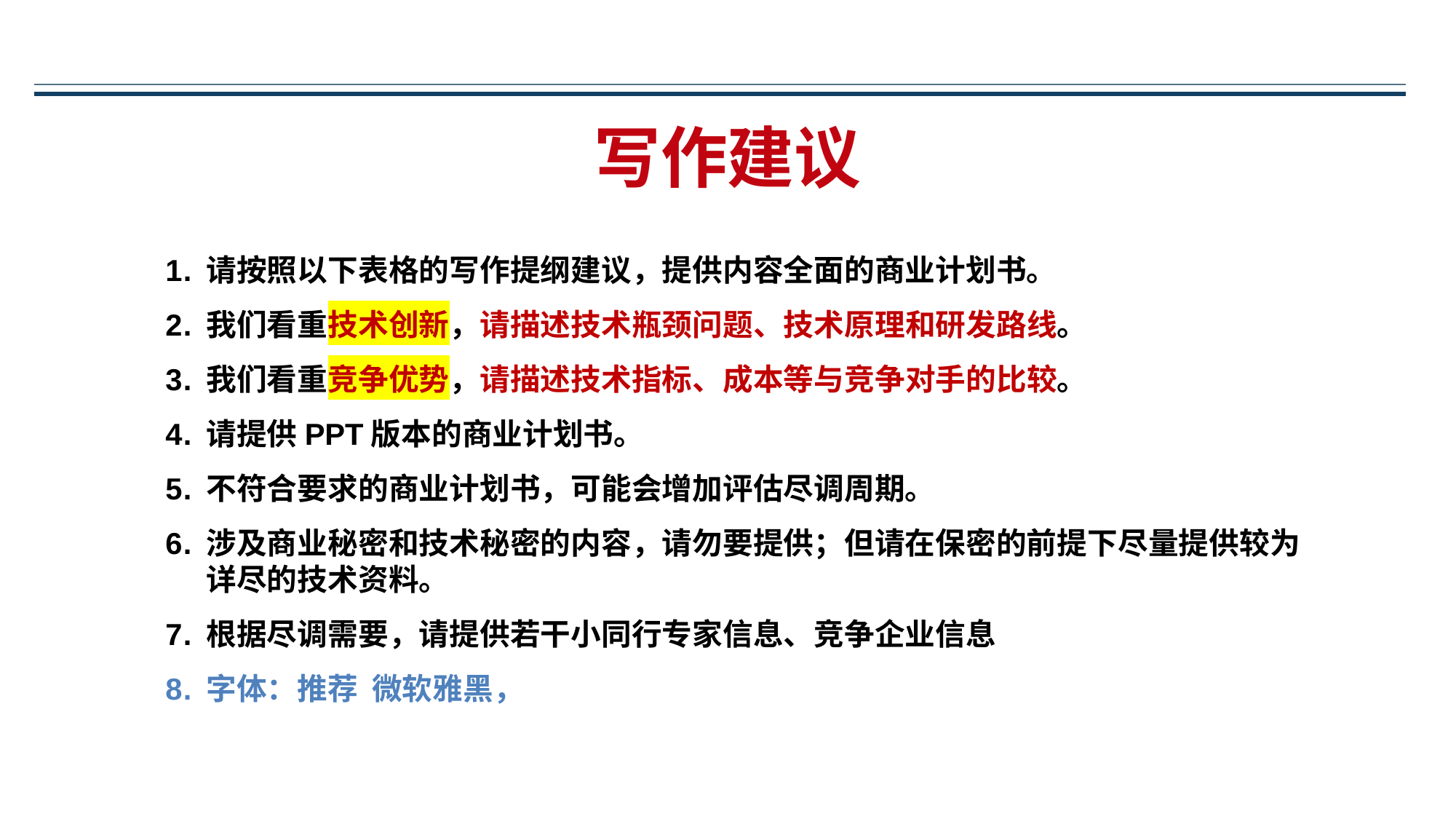

写作建议
请按照以下表格的写作提纲建议，提供内容全面的商业计划书。
我们看重技术创新，请描述技术瓶颈问题、技术原理和研发路线。
我们看重竞争优势，请描述技术指标、成本等与竞争对手的比较。
请提供PPT版本的商业计划书。
不符合要求的商业计划书，可能会增加评估尽调周期。
涉及商业秘密和技术秘密的内容，请勿要提供；但请在保密的前提下尽量提供较为详尽的技术资料。
根据尽调需要，请提供若干小同行专家信息、竞争企业信息
字体：推荐  微软雅黑，